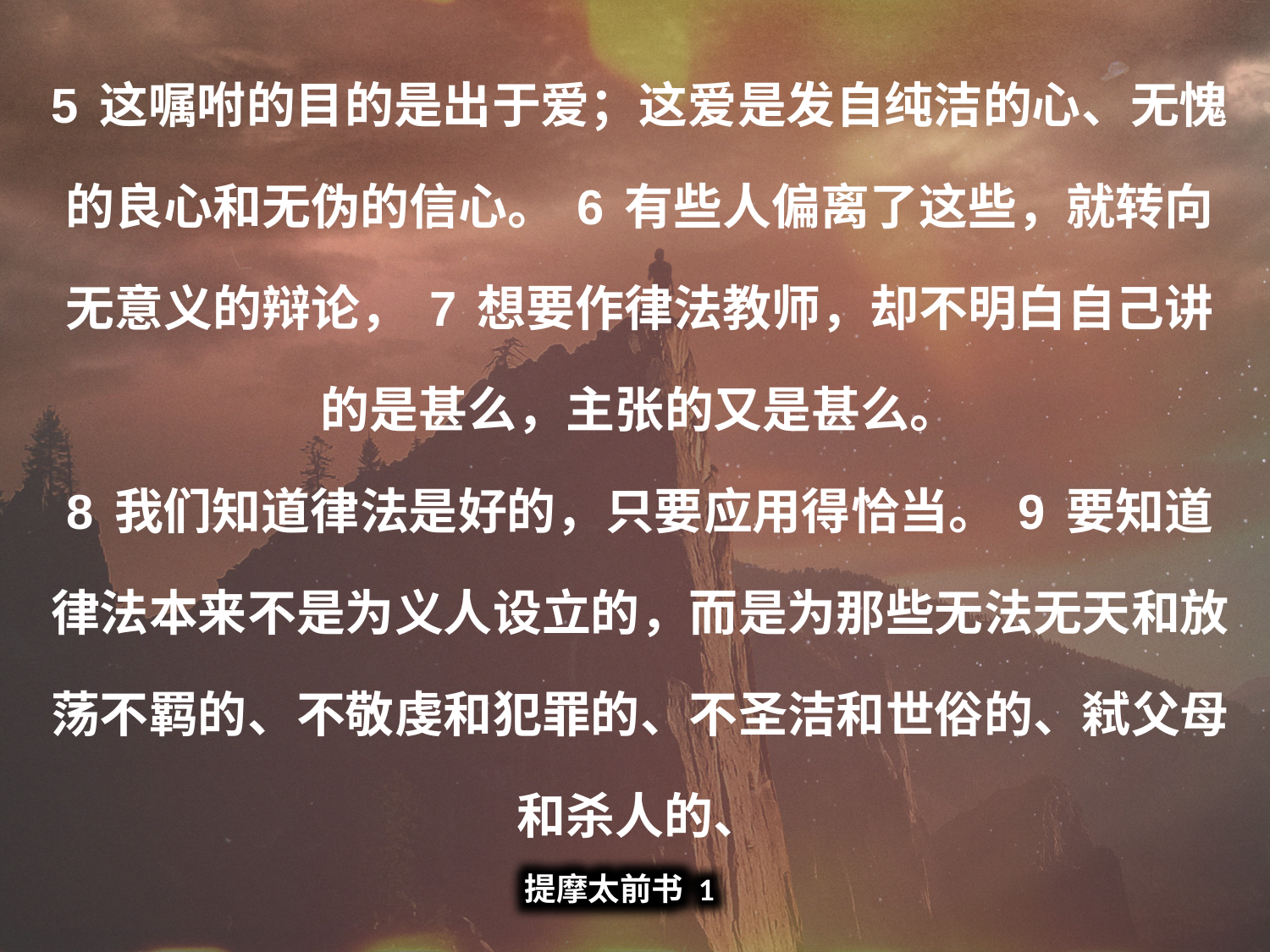

5这嘱咐的目的是出于爱；这爱是发自纯洁的心、无愧的良心和无伪的信心。6有些人偏离了这些，就转向无意义的辩论，7想要作律法教师，却不明白自己讲的是甚么，主张的又是甚么。
8我们知道律法是好的，只要应用得恰当。9要知道律法本来不是为义人设立的，而是为那些无法无天和放荡不羁的、不敬虔和犯罪的、不圣洁和世俗的、弒父母和杀人的、
提摩太前书 1